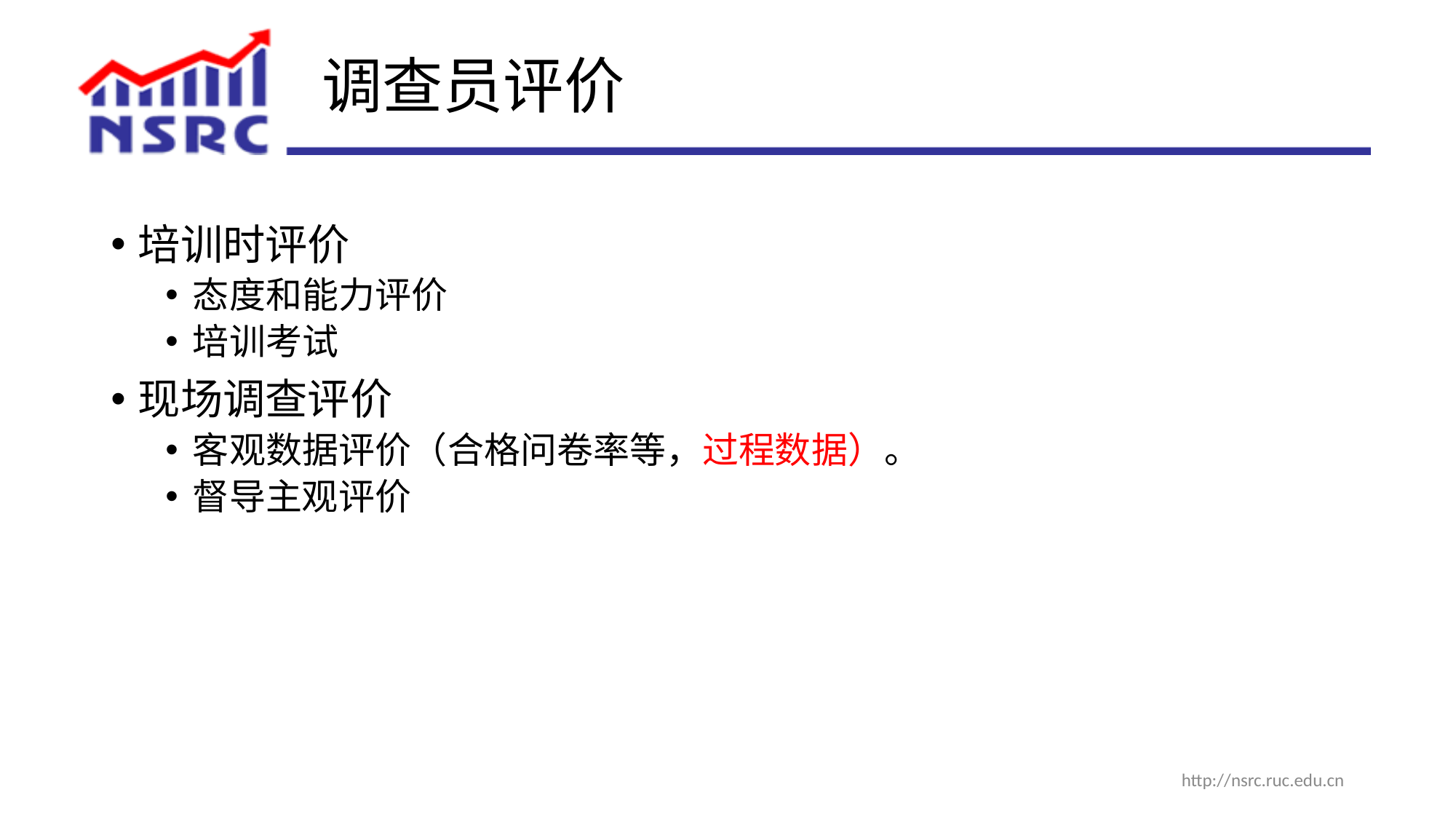

# 调查员评价
培训时评价
态度和能力评价
培训考试
现场调查评价
客观数据评价（合格问卷率等，过程数据）。
督导主观评价